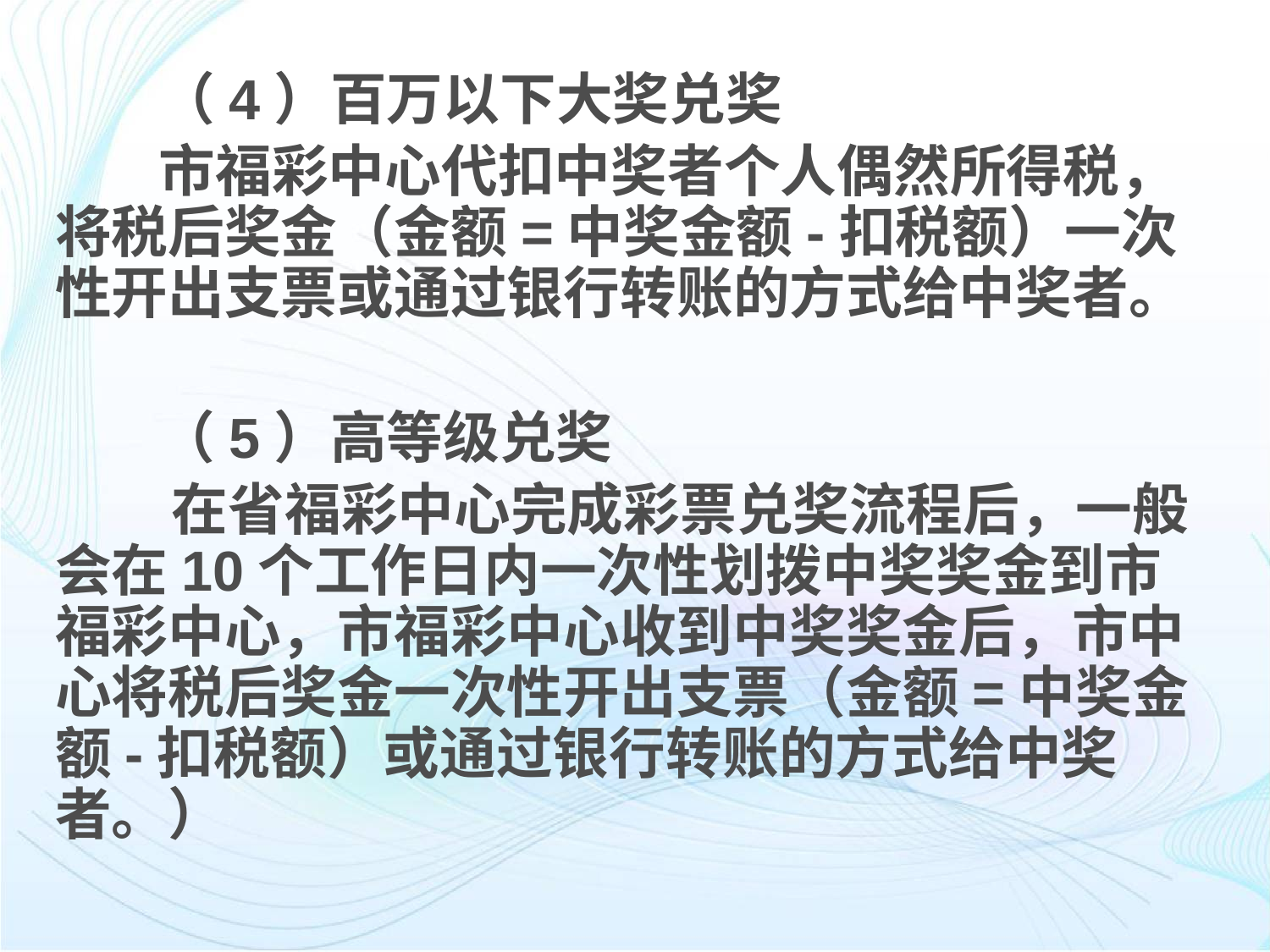

（4）百万以下大奖兑奖
       市福彩中心代扣中奖者个人偶然所得税，将税后奖金（金额=中奖金额-扣税额）一次性开出支票或通过银行转账的方式给中奖者。

       （5）高等级兑奖
        在省福彩中心完成彩票兑奖流程后，一般会在10个工作日内一次性划拨中奖奖金到市福彩中心，市福彩中心收到中奖奖金后，市中心将税后奖金一次性开出支票（金额=中奖金额-扣税额）或通过银行转账的方式给中奖者。）